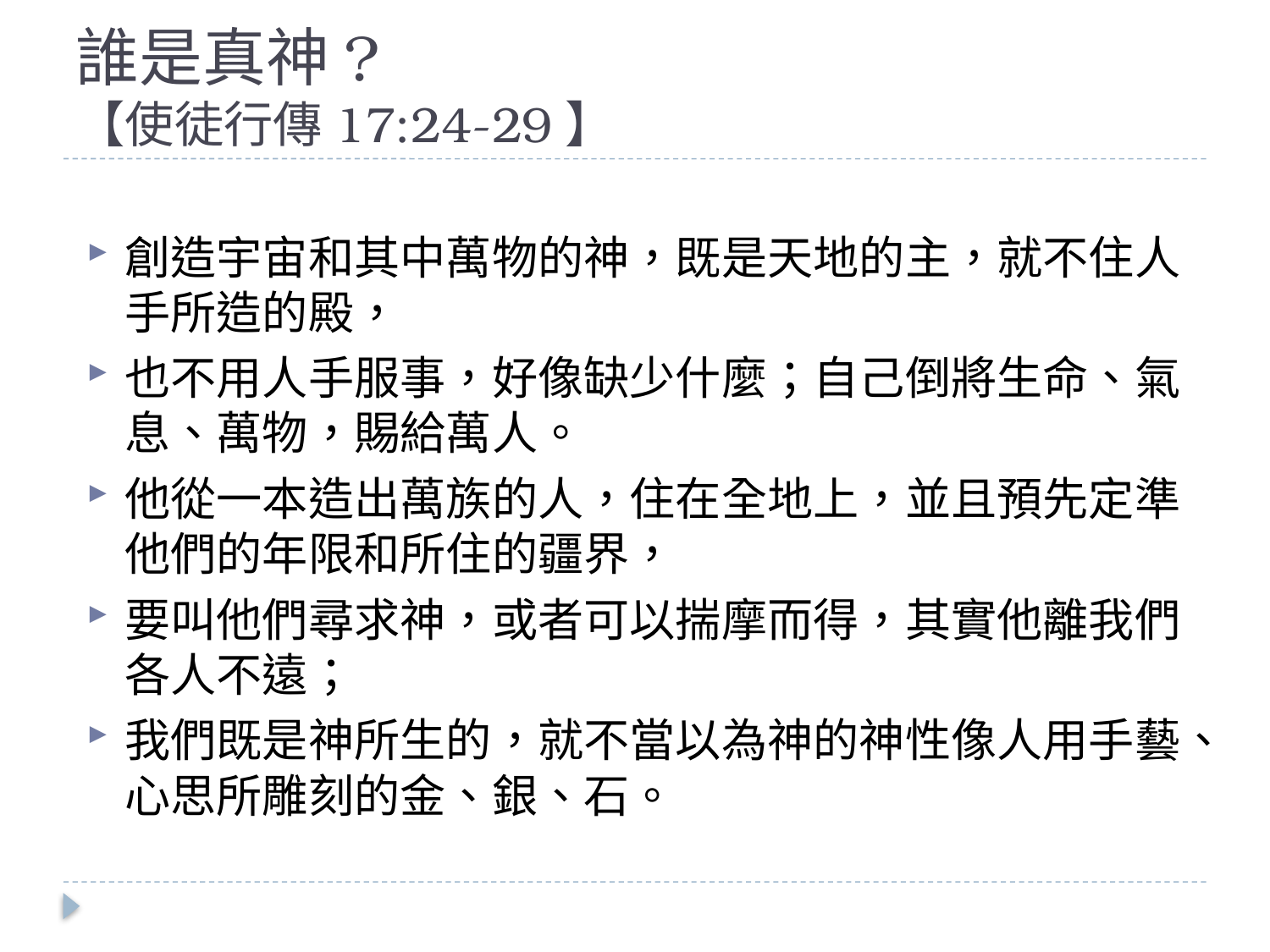

# 誰是真神? 【使徒行傳17:24-29】
創造宇宙和其中萬物的神，既是天地的主，就不住人手所造的殿，
也不用人手服事，好像缺少什麼；自己倒將生命、氣息、萬物，賜給萬人。
他從一本造出萬族的人，住在全地上，並且預先定準他們的年限和所住的疆界，
要叫他們尋求神，或者可以揣摩而得，其實他離我們各人不遠；
我們既是神所生的，就不當以為神的神性像人用手藝、心思所雕刻的金、銀、石。